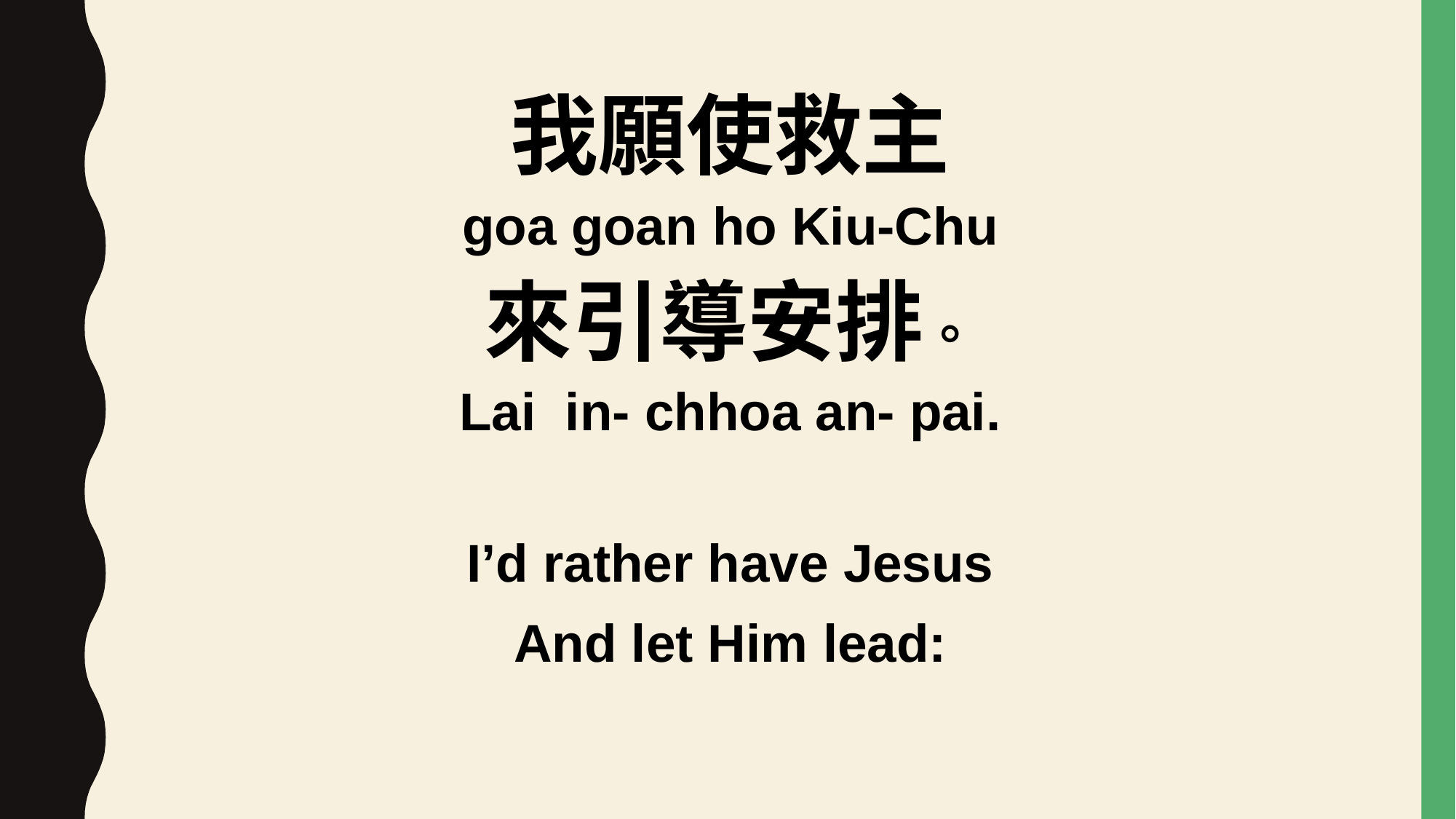

我願使救主
goa goan ho Kiu-Chu
來引導安排。
Lai  in- chhoa an- pai.
I’d rather have Jesus
And let Him lead: